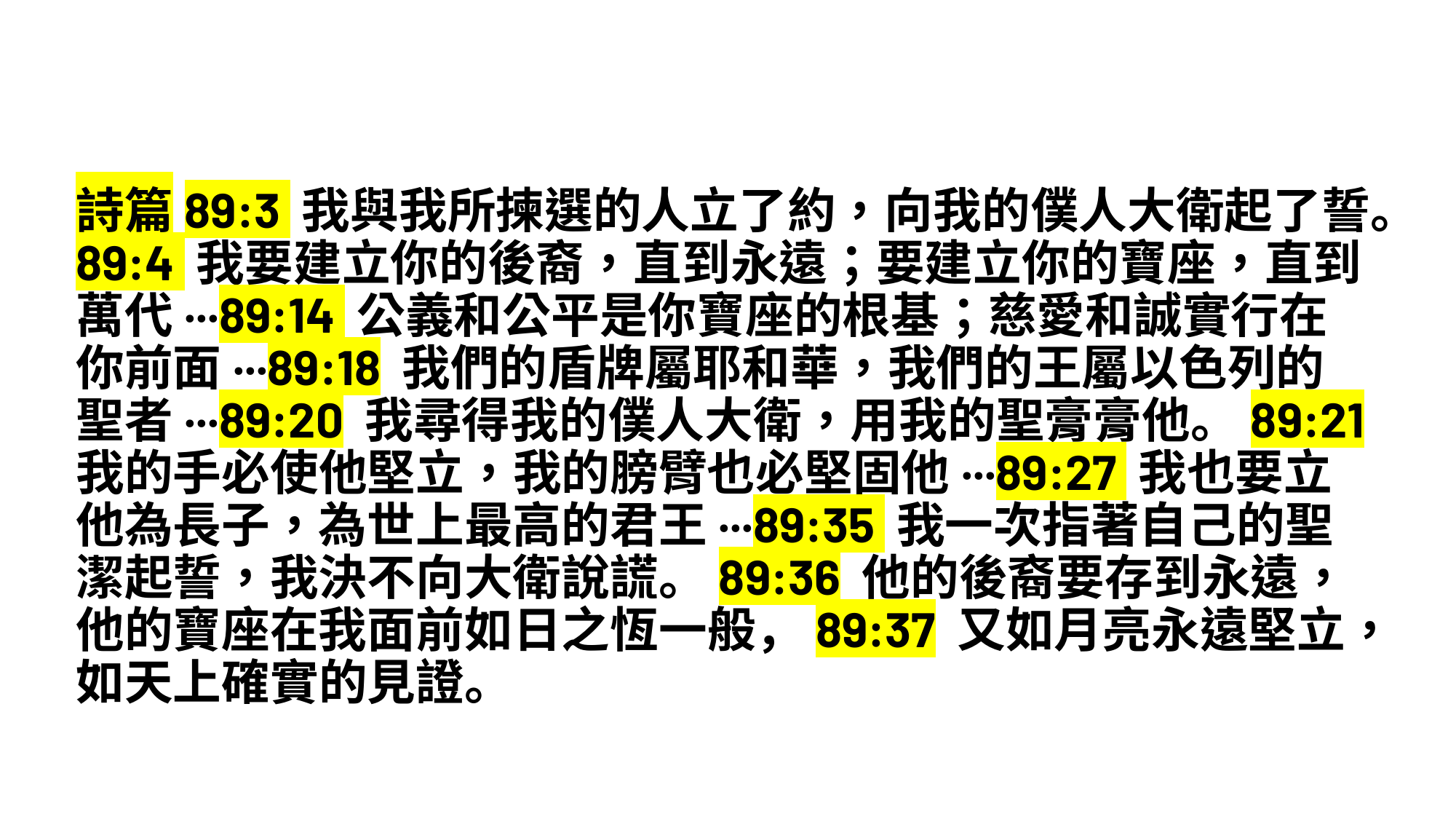

詩篇89:3 我與我所揀選的人立了約，向我的僕人大衛起了誓。89:4 我要建立你的後裔，直到永遠；要建立你的寶座，直到萬代···89:14 公義和公平是你寶座的根基；慈愛和誠實行在你前面···89:18 我們的盾牌屬耶和華，我們的王屬以色列的聖者···89:20 我尋得我的僕人大衛，用我的聖膏膏他。89:21 我的手必使他堅立，我的膀臂也必堅固他···89:27 我也要立他為長子，為世上最高的君王···89:35 我一次指著自己的聖潔起誓，我決不向大衛說謊。89:36 他的後裔要存到永遠，他的寶座在我面前如日之恆一般，89:37 又如月亮永遠堅立，如天上確實的見證。